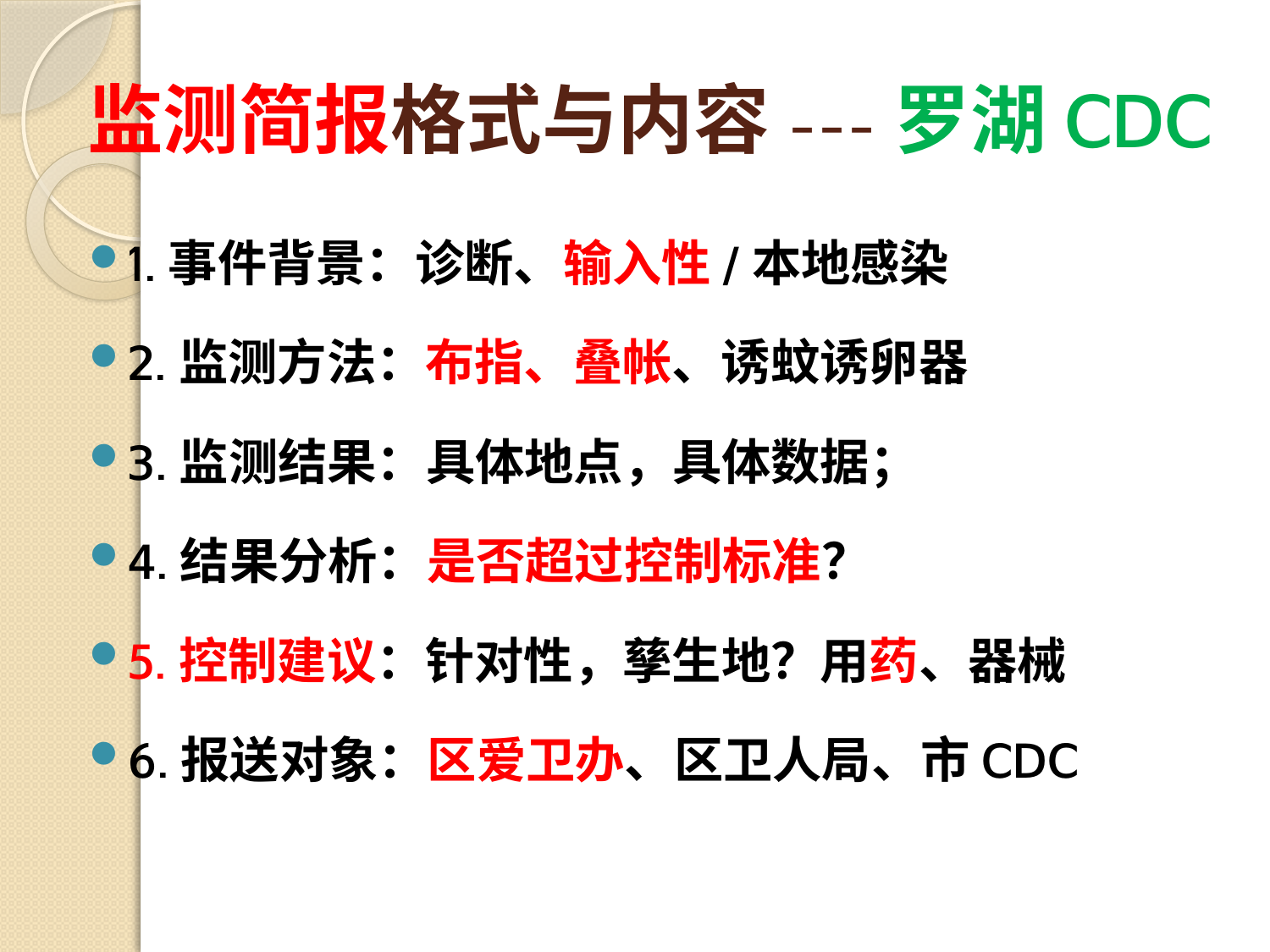

# 监测简报格式与内容---罗湖CDC
1.事件背景：诊断、输入性/本地感染
2.监测方法：布指、叠帐、诱蚊诱卵器
3.监测结果：具体地点，具体数据；
4.结果分析：是否超过控制标准？
5.控制建议：针对性，孳生地？用药、器械
6.报送对象：区爱卫办、区卫人局、市CDC